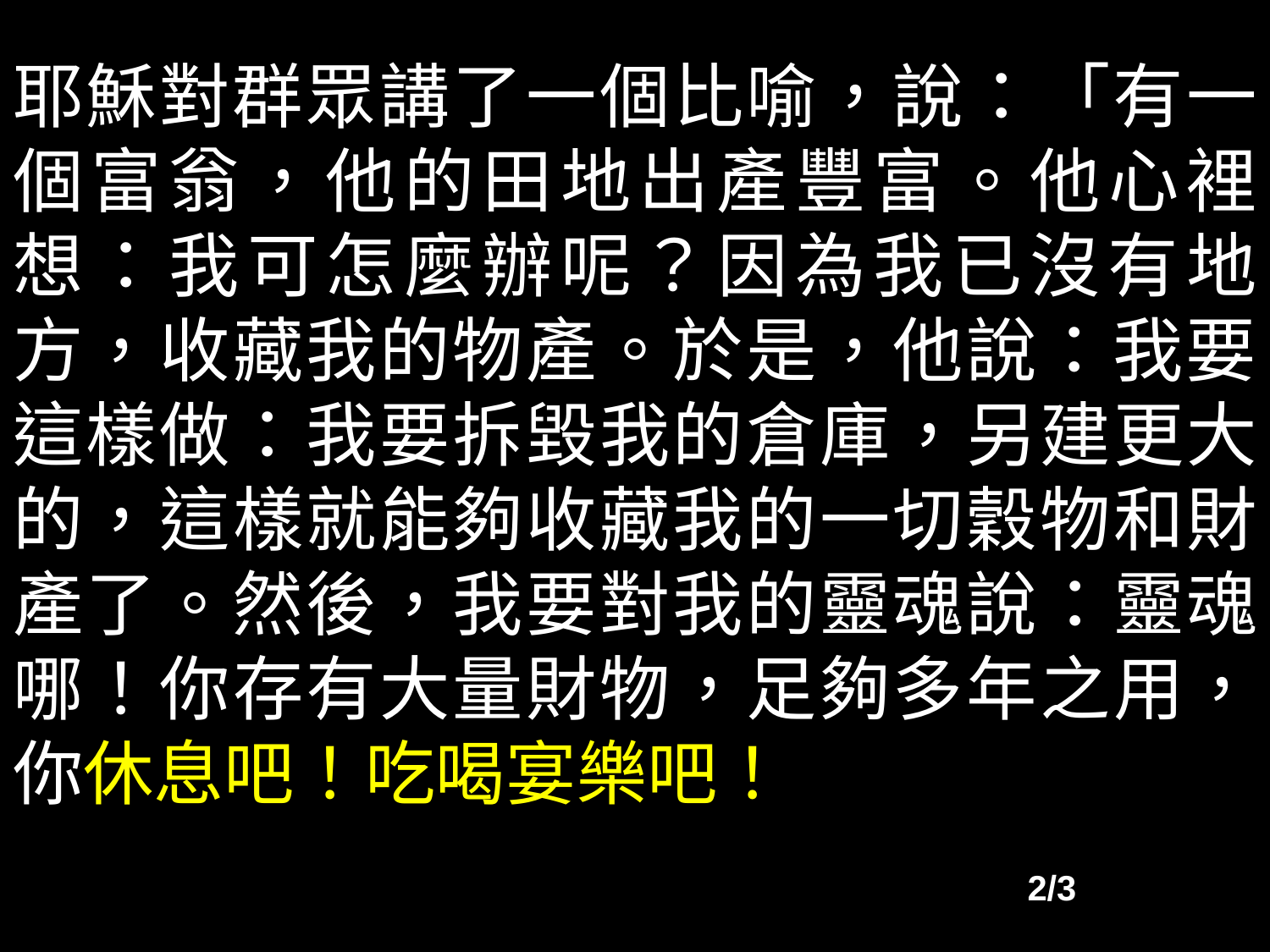

耶穌對群眾講了一個比喻，說：「有一個富翁，他的田地出產豐富。他心裡想：我可怎麼辦呢？因為我已沒有地方，收藏我的物產。於是，他說：我要這樣做：我要拆毀我的倉庫，另建更大的，這樣就能夠收藏我的一切穀物和財產了。然後，我要對我的靈魂說：靈魂哪！你存有大量財物，足夠多年之用，你休息吧！吃喝宴樂吧！
2/3